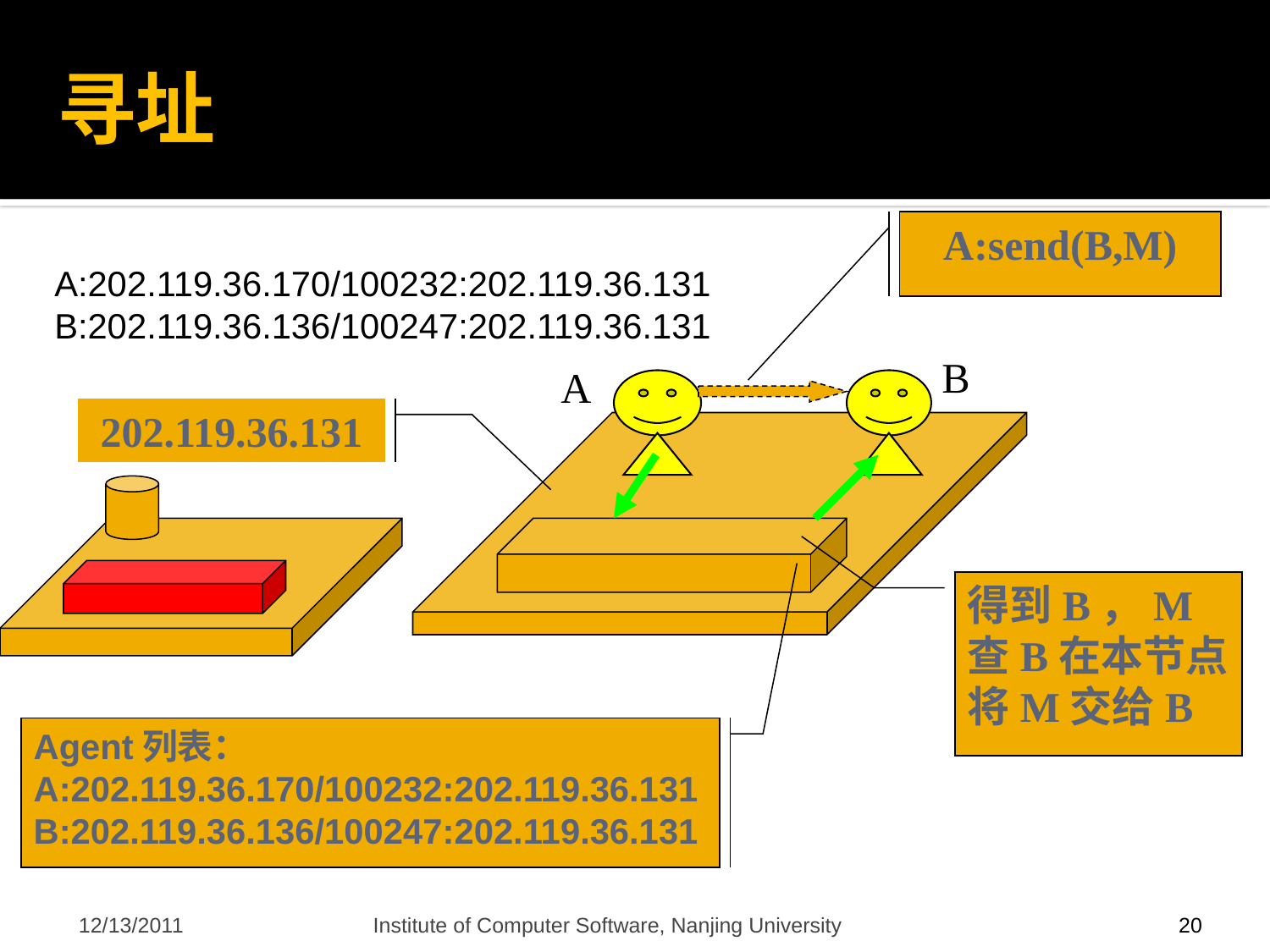

# 寻址
A:send(B,M)
A:202.119.36.170/100232:202.119.36.131
B:202.119.36.136/100247:202.119.36.131
B
A

202.119.36.131

得到B，M
查B在本节点
将M交给B
Agent列表：
A:202.119.36.170/100232:202.119.36.131
B:202.119.36.136/100247:202.119.36.131
20
12/13/2011
Institute of Computer Software, Nanjing University
20